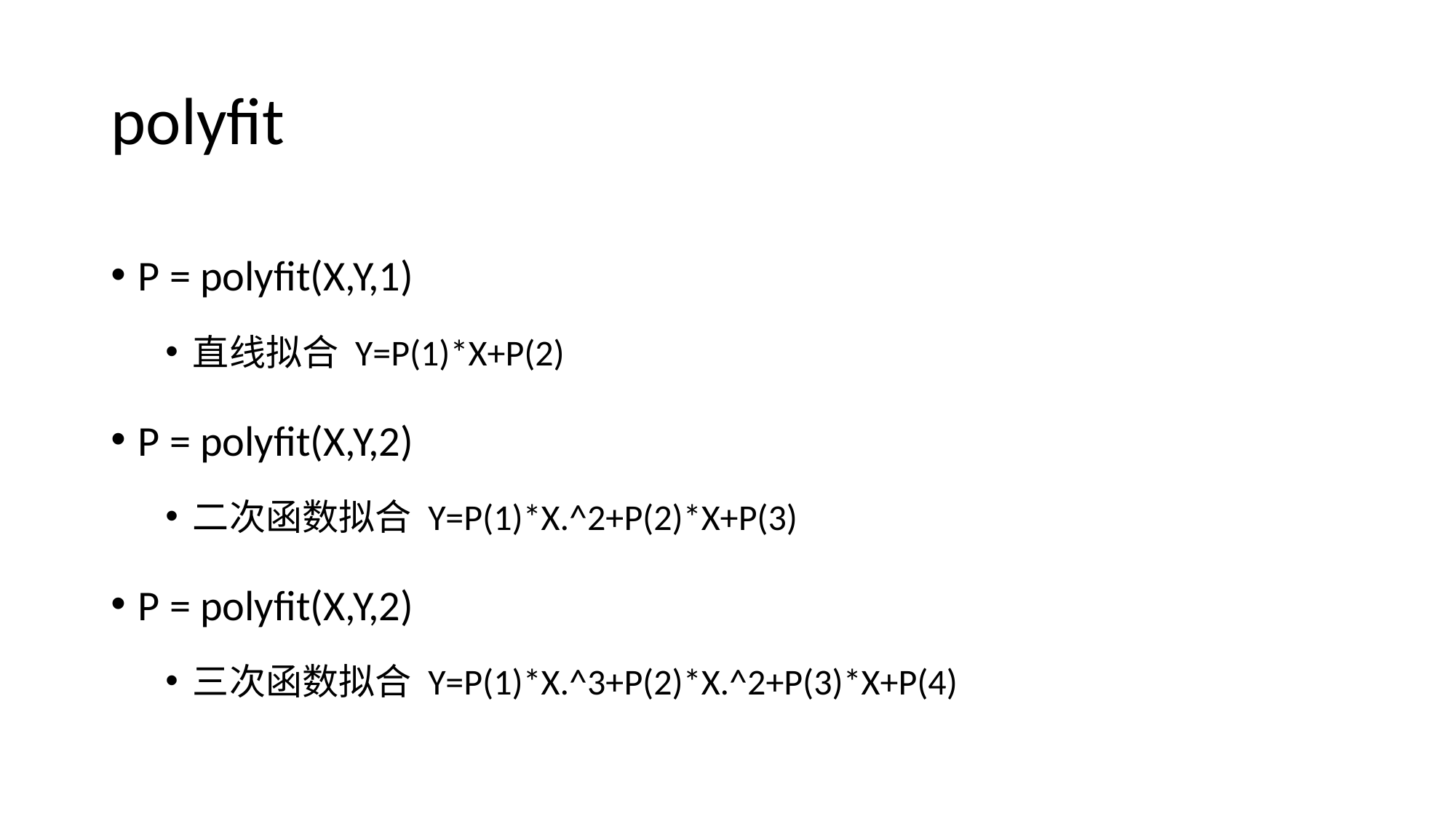

# polyfit
P = polyfit(X,Y,1)
直线拟合 Y=P(1)*X+P(2)
P = polyfit(X,Y,2)
二次函数拟合 Y=P(1)*X.^2+P(2)*X+P(3)
P = polyfit(X,Y,2)
三次函数拟合 Y=P(1)*X.^3+P(2)*X.^2+P(3)*X+P(4)